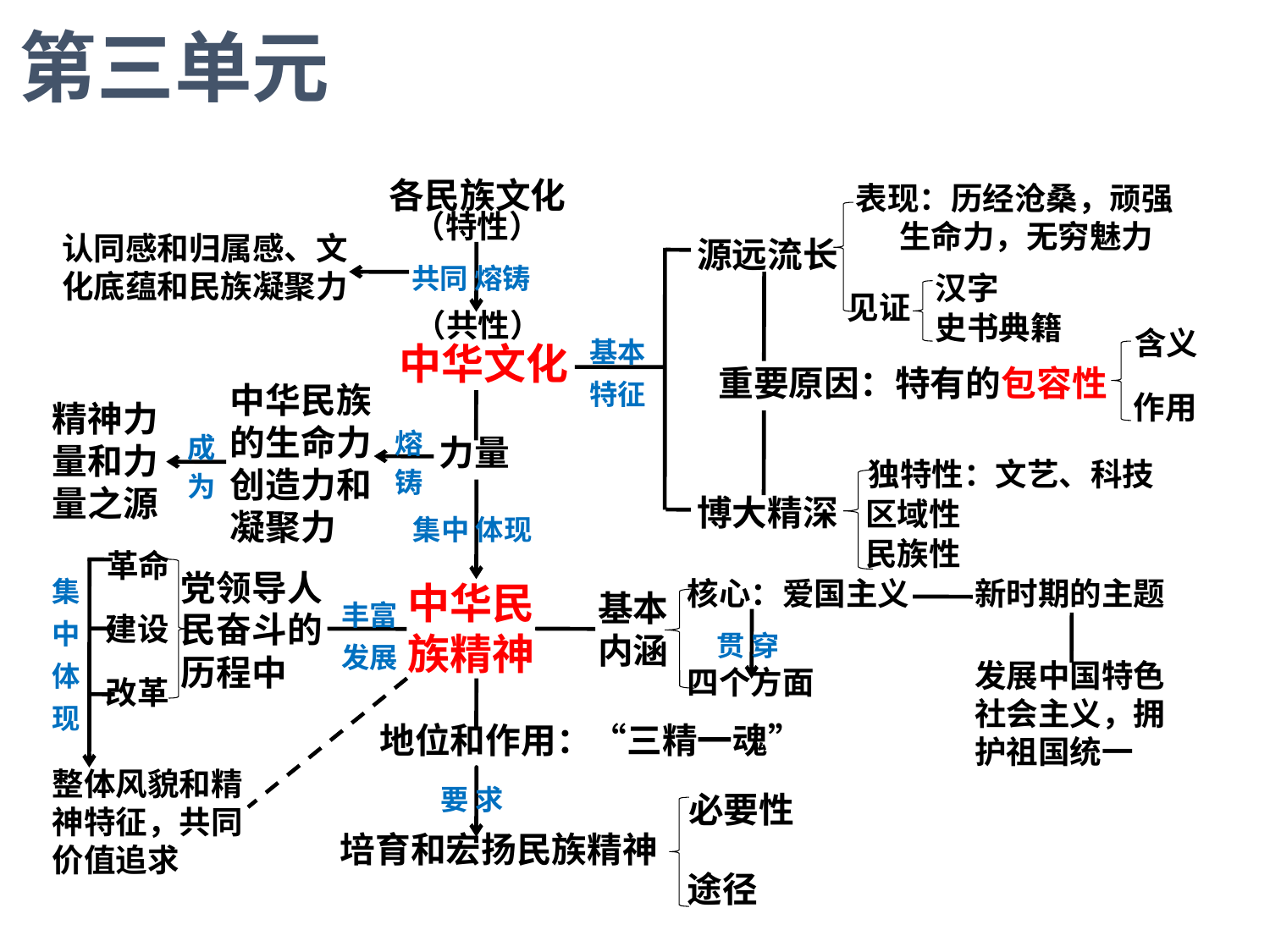

第三单元
各民族文化
表现：历经沧桑，顽强
     生命力，无穷魅力
（特性）

认同感和归属感、文化底蕴和民族凝聚力
源远流长
共同 熔铸
汉字

见证
（共性）
史书典籍
含义
基本特征
中华文化

重要原因：特有的包容性
中华民族的生命力
创造力和凝聚力
作用
精神力量和力量之源
熔铸
成为
力量
独特性：文艺、科技

博大精深
区域性
集中 体现
民族性
革命
集中体现
党领导人民奋斗的历程中

核心：爱国主义
新时期的主题
中华民族精神
基本内涵
丰富发展

建设
贯 穿
发展中国特色社会主义，拥护祖国统一
四个方面
改革
地位和作用：“三精一魂”
整体风貌和精神特征，共同价值追求
要 求
必要性

培育和宏扬民族精神
途径